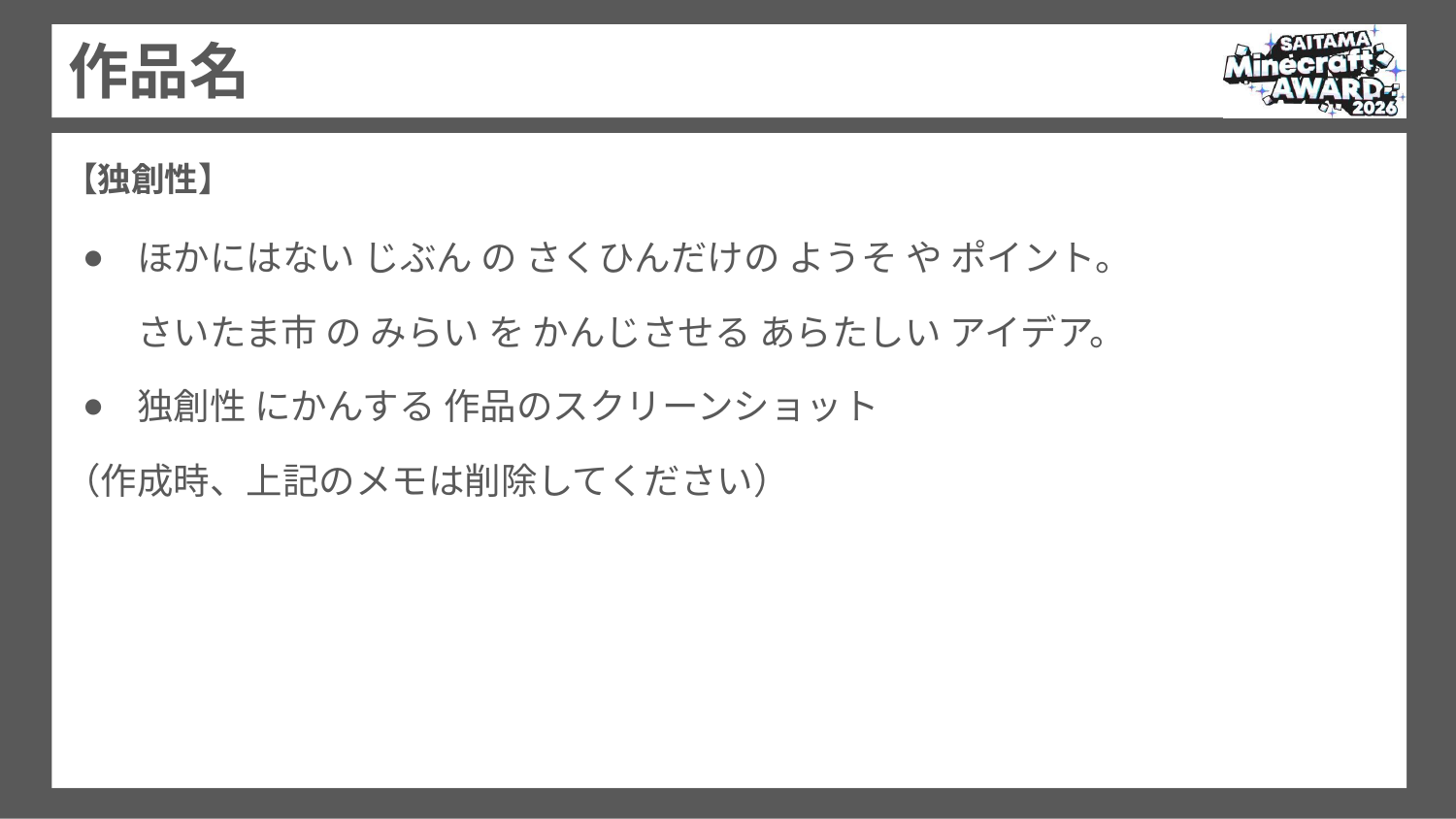

作品名
【独創性】
ほかにはない じぶん の さくひんだけの ようそ や ポイント。
さいたま市 の みらい を かんじさせる あらたしい アイデア。
独創性 にかんする 作品のスクリーンショット
（作成時、上記のメモは削除してください）